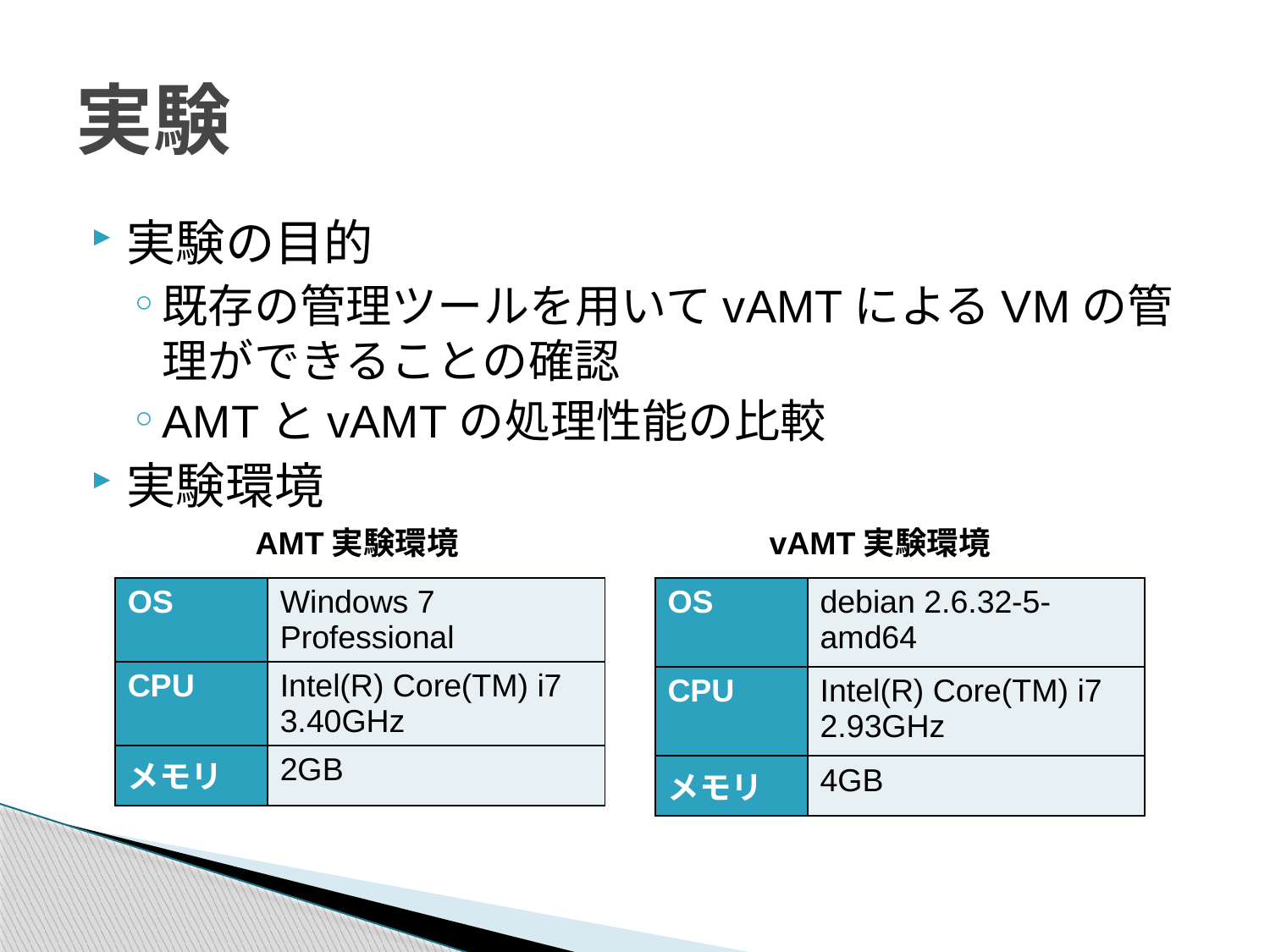

# 実験
実験の目的
既存の管理ツールを用いてvAMTによるVMの管理ができることの確認
AMTとvAMTの処理性能の比較
実験環境

AMT実験環境
vAMT実験環境
| OS | Windows 7 Professional |
| --- | --- |
| CPU | Intel(R) Core(TM) i7 3.40GHz |
| メモリ | 2GB |
| OS | debian 2.6.32-5-amd64 |
| --- | --- |
| CPU | Intel(R) Core(TM) i7 2.93GHz |
| メモリ | 4GB |